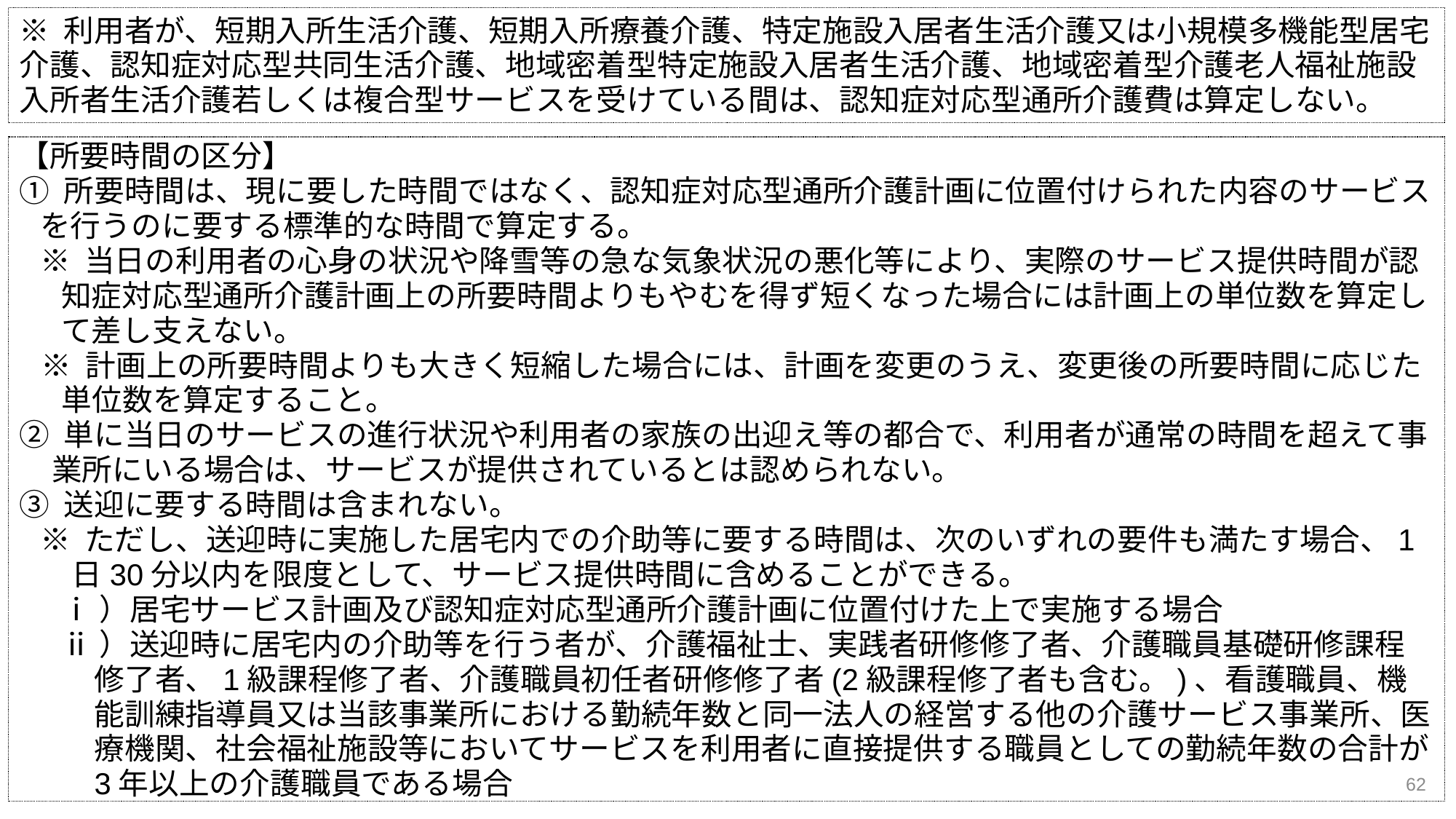

※ 利用者が、短期入所生活介護、短期入所療養介護、特定施設入居者生活介護又は小規模多機能型居宅介護、認知症対応型共同生活介護、地域密着型特定施設入居者生活介護、地域密着型介護老人福祉施設入所者生活介護若しくは複合型サービスを受けている間は、認知症対応型通所介護費は算定しない。
【所要時間の区分】
① 所要時間は、現に要した時間ではなく、認知症対応型通所介護計画に位置付けられた内容のサービスを行うのに要する標準的な時間で算定する。
※ 当日の利用者の心身の状況や降雪等の急な気象状況の悪化等により、実際のサービス提供時間が認知症対応型通所介護計画上の所要時間よりもやむを得ず短くなった場合には計画上の単位数を算定して差し支えない。
※ 計画上の所要時間よりも大きく短縮した場合には、計画を変更のうえ、変更後の所要時間に応じた単位数を算定すること。
② 単に当日のサービスの進行状況や利用者の家族の出迎え等の都合で、利用者が通常の時間を超えて事業所にいる場合は、サービスが提供されているとは認められない。
③ 送迎に要する時間は含まれない。
※ ただし、送迎時に実施した居宅内での介助等に要する時間は、次のいずれの要件も満たす場合、1日30分以内を限度として、サービス提供時間に含めることができる。
ⅰ）居宅サービス計画及び認知症対応型通所介護計画に位置付けた上で実施する場合
ⅱ）送迎時に居宅内の介助等を行う者が、介護福祉士、実践者研修修了者、介護職員基礎研修課程修了者、1級課程修了者、介護職員初任者研修修了者(2級課程修了者も含む。)、看護職員、機能訓練指導員又は当該事業所における勤続年数と同一法人の経営する他の介護サービス事業所、医療機関、社会福祉施設等においてサービスを利用者に直接提供する職員としての勤続年数の合計が3年以上の介護職員である場合
62